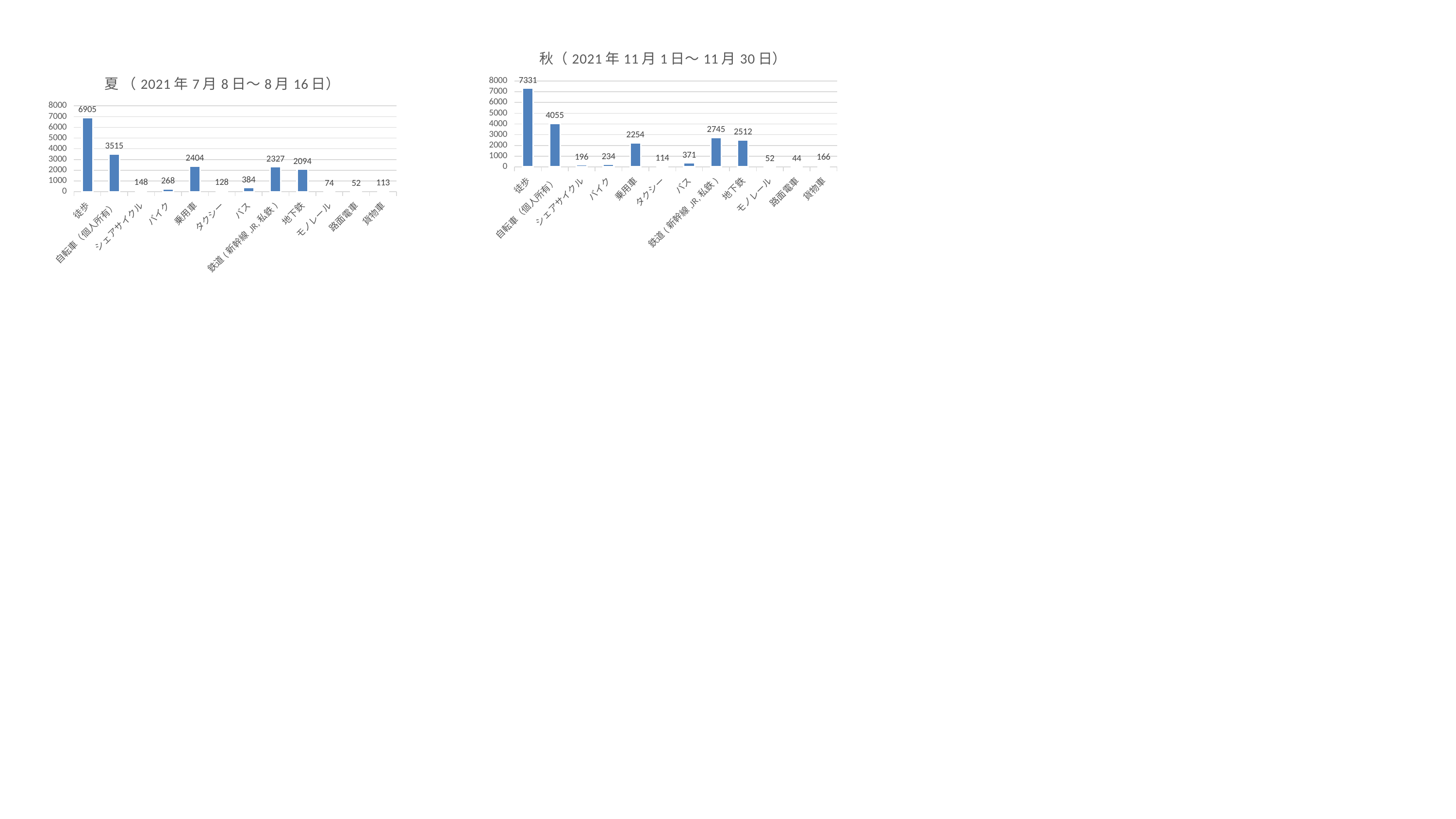

### Chart: 秋（2021年11月1日～11月30日）

| Category | 秋 |
|---|---|
| 徒歩 | 7331.0 |
| 自転車（個人所有） | 4055.0 |
| シェアサイクル | 196.0 |
| バイク | 234.0 |
| 乗用車 | 2254.0 |
| タクシー | 114.0 |
| バス | 371.0 |
| 鉄道(新幹線,JR,私鉄) | 2745.0 |
| 地下鉄 | 2512.0 |
| モノレール | 52.0 |
| 路面電車 | 44.0 |
| 貨物車 | 166.0 |

### Chart: 夏 （2021年7月8日～8月16日）

| Category | 夏 |
|---|---|
| 徒歩 | 6905.0 |
| 自転車（個人所有） | 3515.0 |
| シェアサイクル | 148.0 |
| バイク | 268.0 |
| 乗用車 | 2404.0 |
| タクシー | 128.0 |
| バス | 384.0 |
| 鉄道(新幹線,JR,私鉄) | 2327.0 |
| 地下鉄 | 2094.0 |
| モノレール | 74.0 |
| 路面電車 | 52.0 |
| 貨物車 | 113.0 |